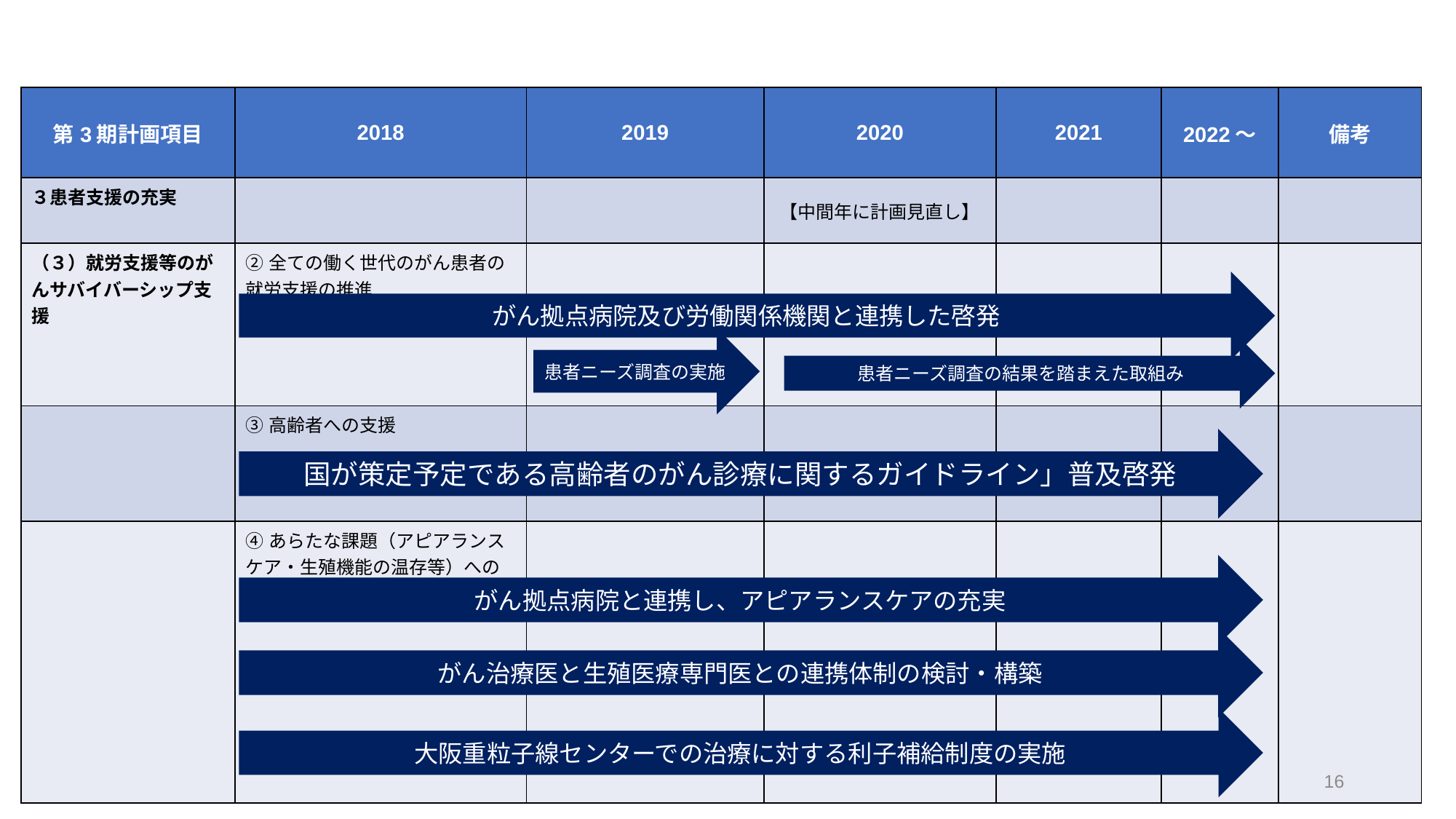

| 第3期計画項目 | 2018 | 2019 | 2020 | 2021 | 2022～ | 備考 |
| --- | --- | --- | --- | --- | --- | --- |
| ３患者支援の充実 |  |  | 【中間年に計画見直し】 |  |  |  |
| （３）就労支援等のがんサバイバーシップ支援 | ②全ての働く世代のがん患者の就労支援の推進 |  |  |  |  |  |
|  | ③高齢者への支援 |  |  |  |  |  |
|  | ④あらたな課題（アピアランスケア・生殖機能の温存等）への対応 |  |  |  |  |  |
がん拠点病院及び労働関係機関と連携した啓発
患者ニーズ調査の実施
患者ニーズ調査の結果を踏まえた取組み
国が策定予定である高齢者のがん診療に関するガイドライン」普及啓発
がん拠点病院と連携し、アピアランスケアの充実
がん治療医と生殖医療専門医との連携体制の検討・構築
大阪重粒子線センターでの治療に対する利子補給制度の実施
16